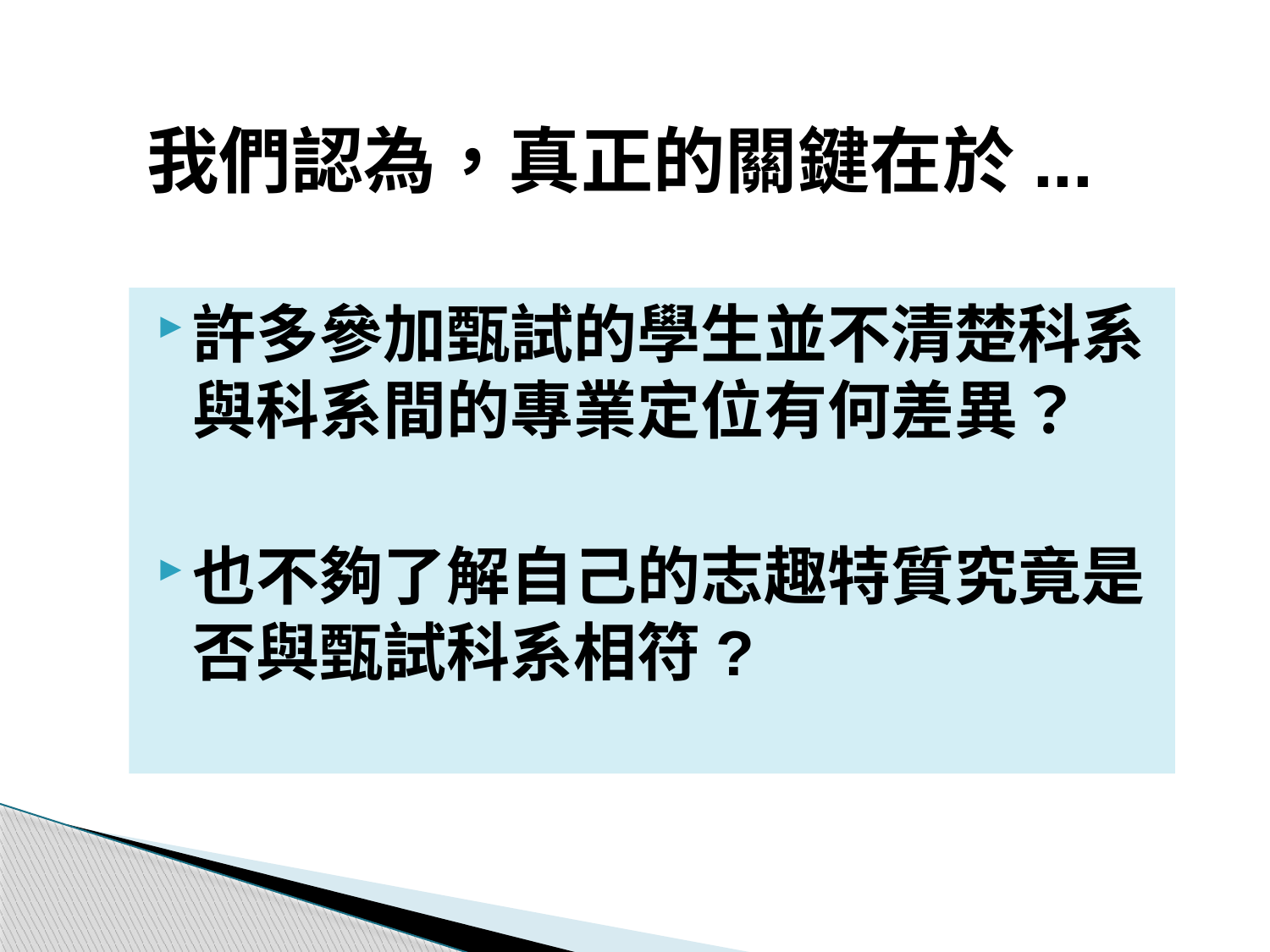

# 我們認為，真正的關鍵在於...
許多參加甄試的學生並不清楚科系與科系間的專業定位有何差異？

也不夠了解自己的志趣特質究竟是否與甄試科系相符?